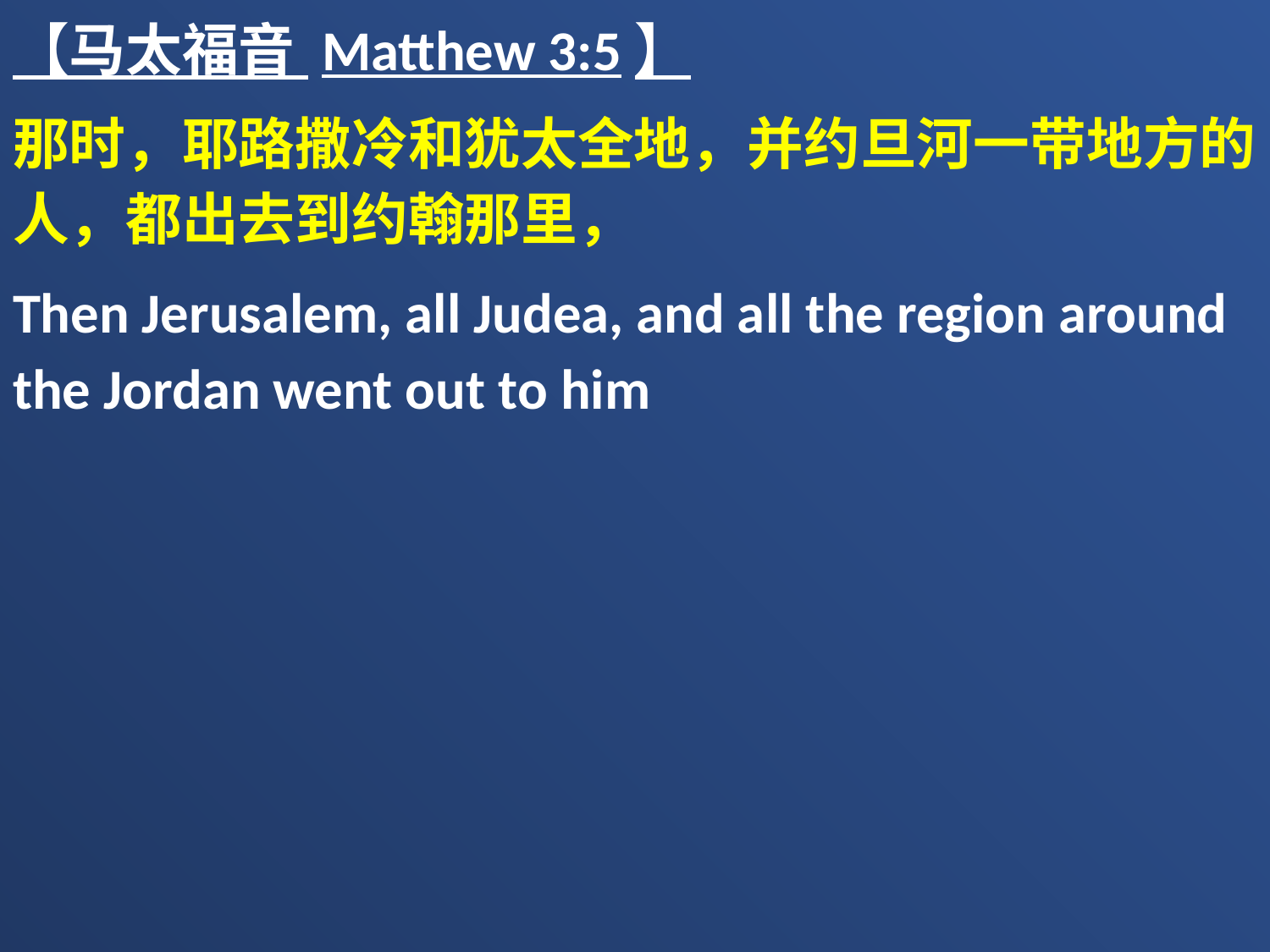

【马太福音 Matthew 3:5】
那时，耶路撒冷和犹太全地，并约旦河一带地方的人，都出去到约翰那里，
Then Jerusalem, all Judea, and all the region around the Jordan went out to him